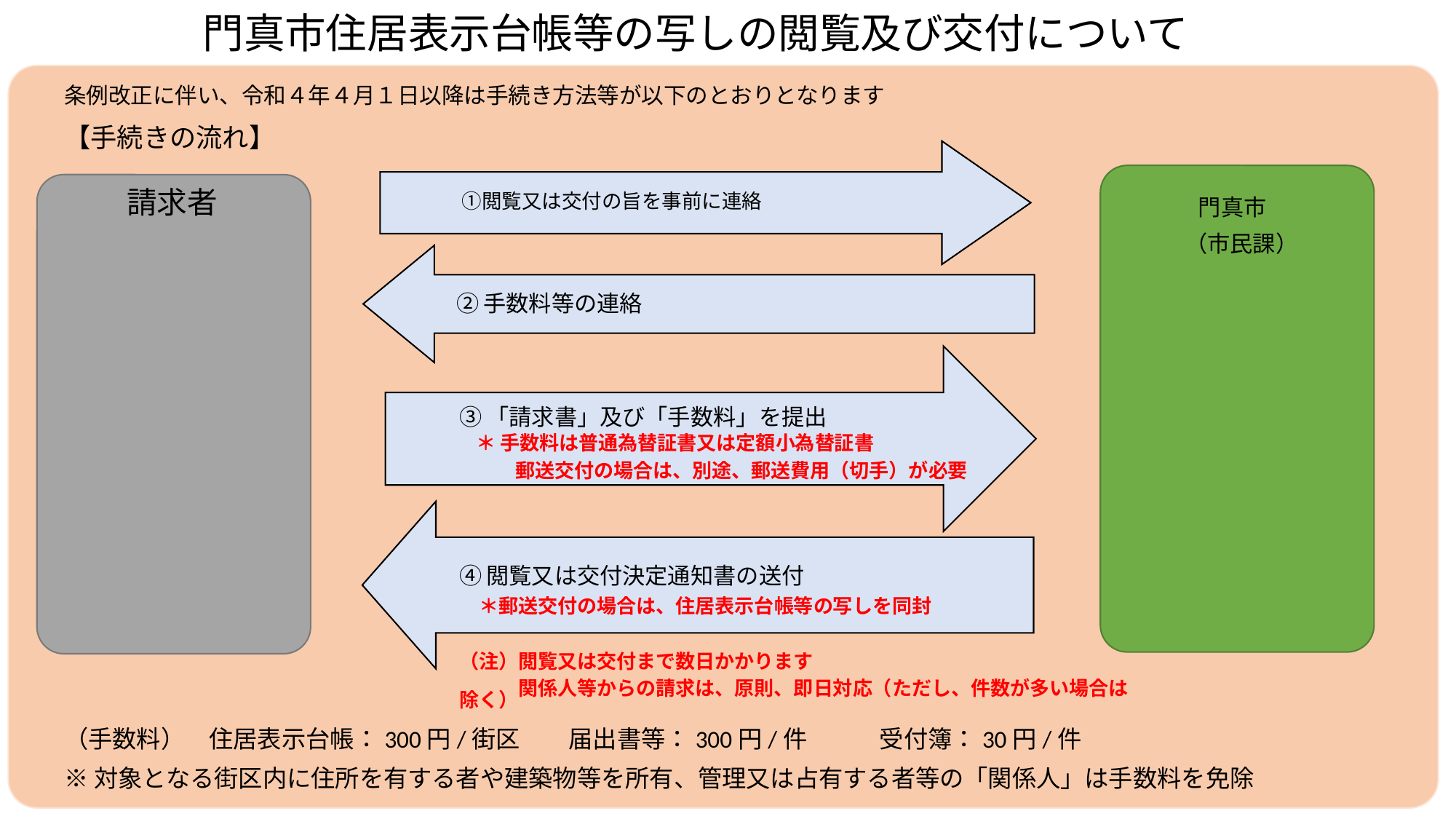

# 門真市住居表示台帳等の写しの閲覧及び交付について

条例改正に伴い、令和４年４月１日以降は手続き方法等が以下のとおりとなります
【手続きの流れ】

請求者

　　➀閲覧又は交付の旨を事前に連絡

　門真市
 （市民課）

②手数料等の連絡

③「請求書」及び「手数料」を提出

＊ 手数料は普通為替証書又は定額小為替証書
　　郵送交付の場合は、別途、郵送費用（切手）が必要

④閲覧又は交付決定通知書の送付

＊郵送交付の場合は、住居表示台帳等の写しを同封

（注）閲覧又は交付まで数日かかります
　　　関係人等からの請求は、原則、即日対応（ただし、件数が多い場合は除く）

（手数料）　住居表示台帳：300円/街区　　届出書等：300円/件　　　受付簿：30円/件
※対象となる街区内に住所を有する者や建築物等を所有、管理又は占有する者等の「関係人」は手数料を免除